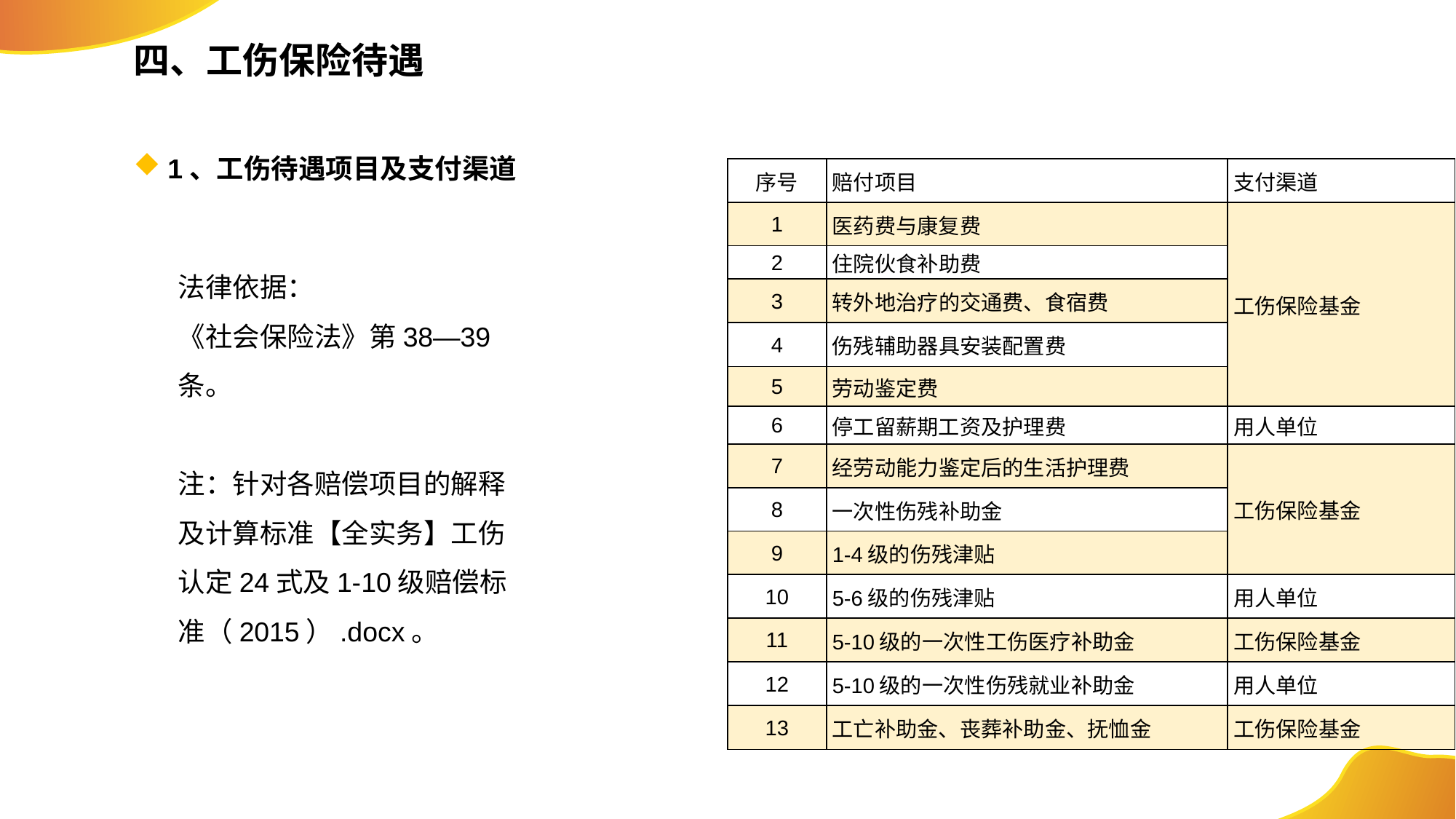

四、工伤保险待遇
1、工伤待遇项目及支付渠道
法律依据：
《社会保险法》第38—39条。

注：针对各赔偿项目的解释及计算标准【全实务】工伤认定24式及1-10级赔偿标准（2015）.docx。
| 序号 | 赔付项目 | 支付渠道 |
| --- | --- | --- |
| 1 | 医药费与康复费 | 工伤保险基金 |
| 2 | 住院伙食补助费 |  |
| 3 | 转外地治疗的交通费、食宿费 |  |
| 4 | 伤残辅助器具安装配置费 |  |
| 5 | 劳动鉴定费 |  |
| 6 | 停工留薪期工资及护理费 | 用人单位 |
| 7 | 经劳动能力鉴定后的生活护理费 | 工伤保险基金 |
| 8 | 一次性伤残补助金 |  |
| 9 | 1-4级的伤残津贴 |  |
| 10 | 5-6级的伤残津贴 | 用人单位 |
| 11 | 5-10级的一次性工伤医疗补助金 | 工伤保险基金 |
| 12 | 5-10级的一次性伤残就业补助金 | 用人单位 |
| 13 | 工亡补助金、丧葬补助金、抚恤金 | 工伤保险基金 |